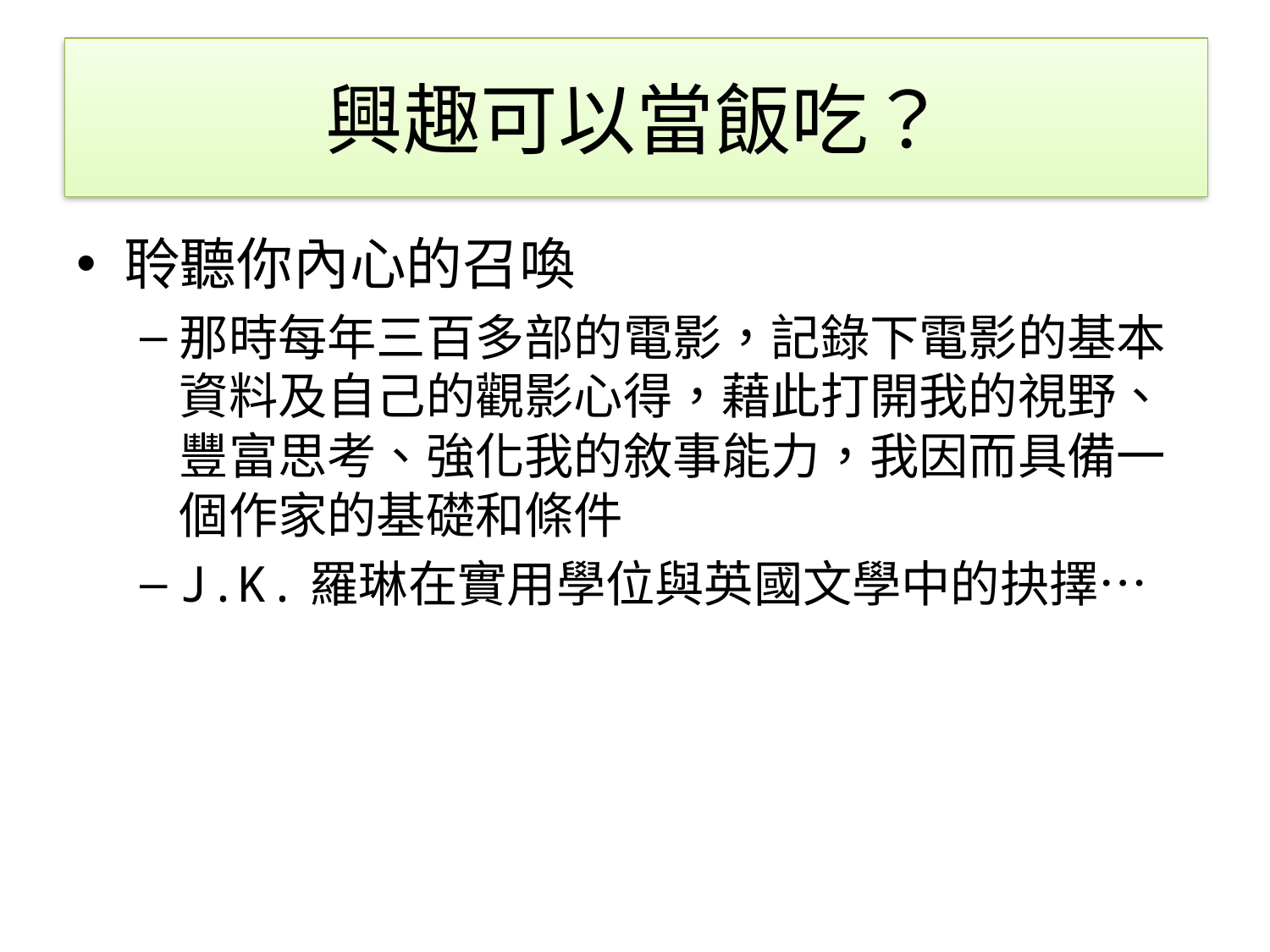

#
興趣可以當飯吃？
聆聽你內心的召喚
那時每年三百多部的電影，記錄下電影的基本資料及自己的觀影心得，藉此打開我的視野、豐富思考、強化我的敘事能力，我因而具備一個作家的基礎和條件
J.K.羅琳在實用學位與英國文學中的抉擇…